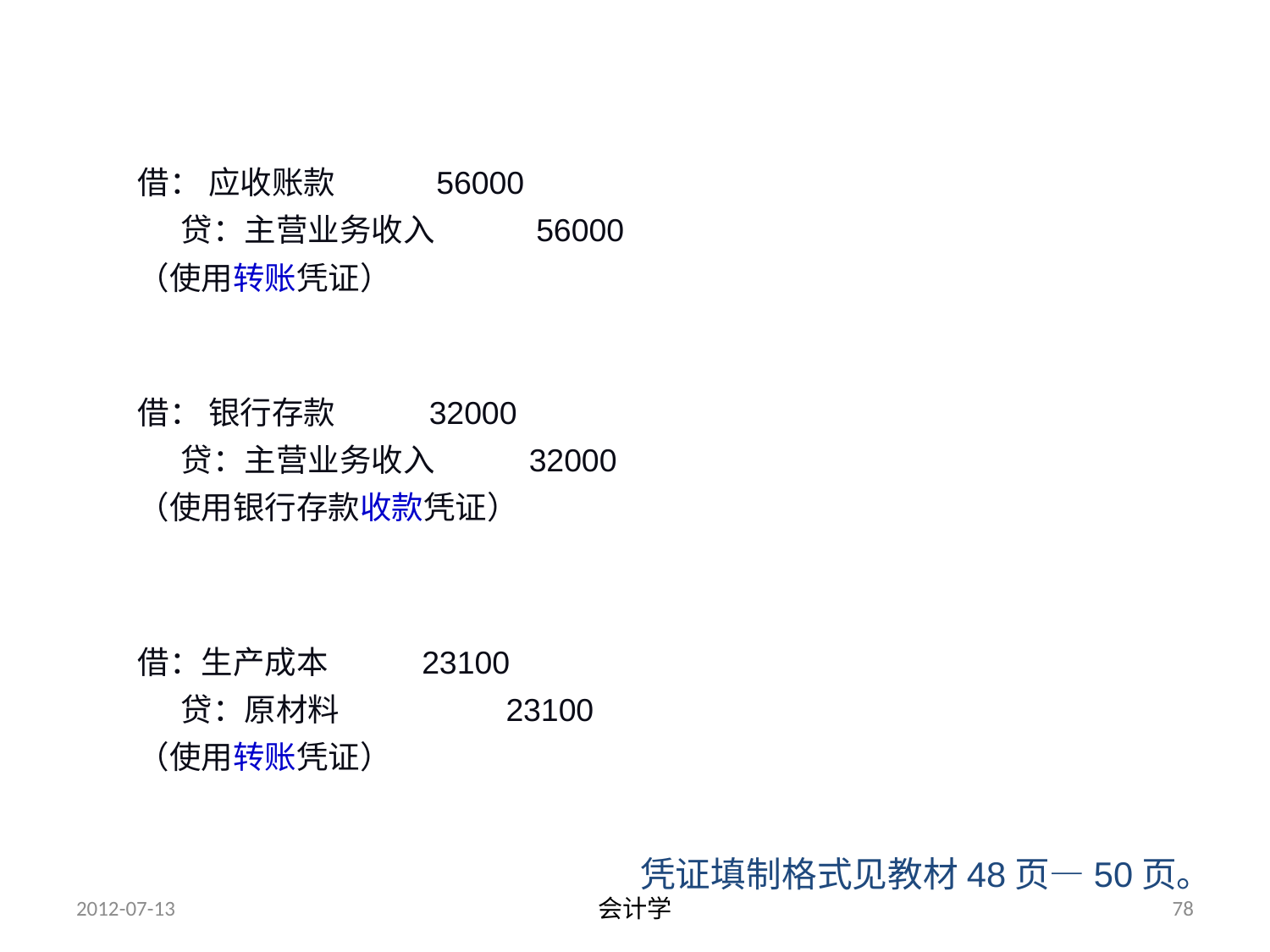

# 举例说明专用凭证的填制方法：
借： 应收账款             56000
     贷：主营业务收入             56000
（使用转账凭证）
借： 银行存款            32000
     贷：主营业务收入            32000
（使用银行存款收款凭证）
借：生产成本            23100
     贷：原材料                      23100
（使用转账凭证）
凭证填制格式见教材48页—50页。
2012-07-13
会计学
78